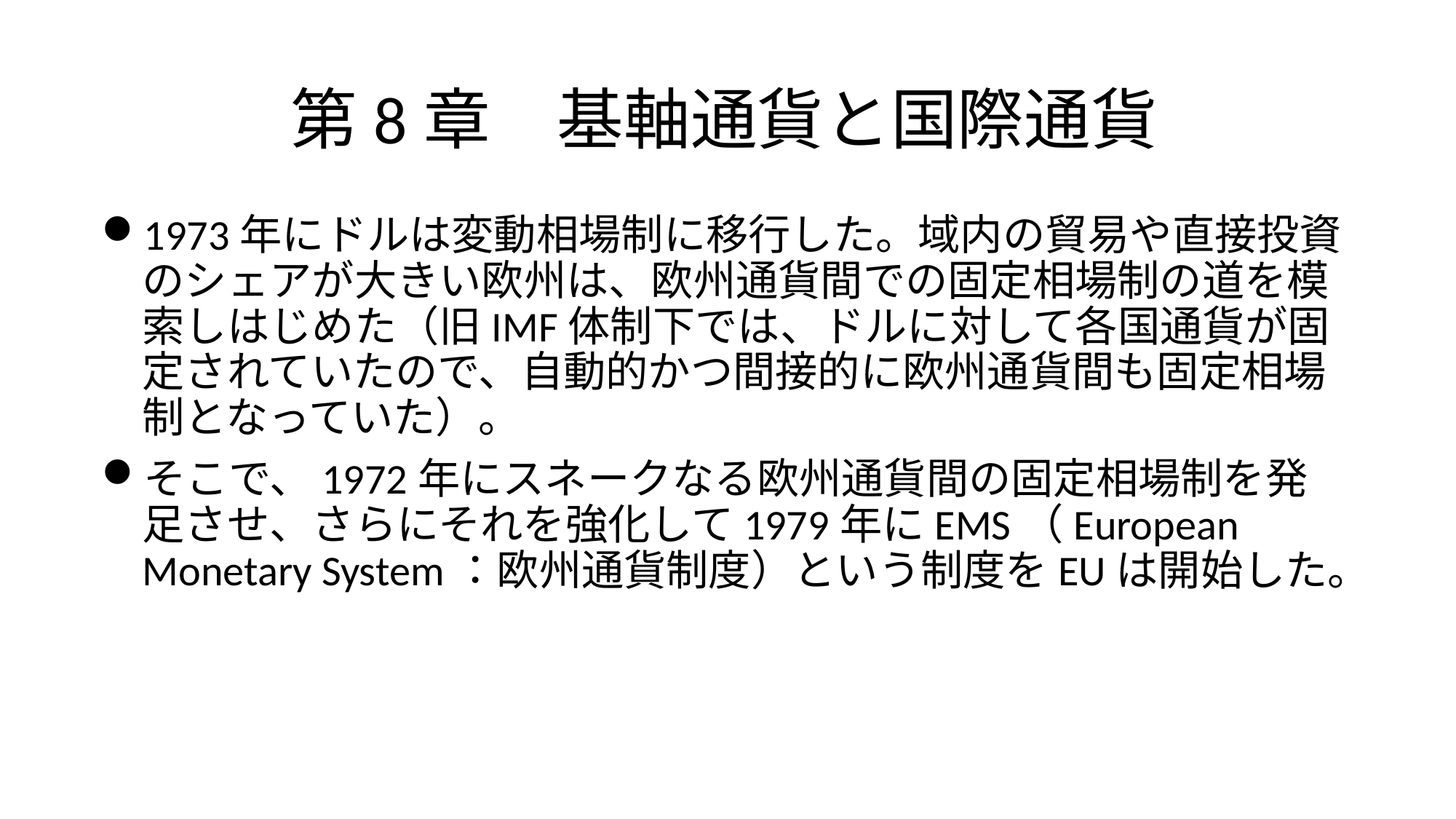

# 第8章　基軸通貨と国際通貨
1973年にドルは変動相場制に移行した。域内の貿易や直接投資のシェアが大きい欧州は、欧州通貨間での固定相場制の道を模索しはじめた（旧IMF体制下では、ドルに対して各国通貨が固定されていたので、自動的かつ間接的に欧州通貨間も固定相場制となっていた）。
そこで、1972年にスネークなる欧州通貨間の固定相場制を発足させ、さらにそれを強化して1979年にEMS（European Monetary System：欧州通貨制度）という制度をEUは開始した。